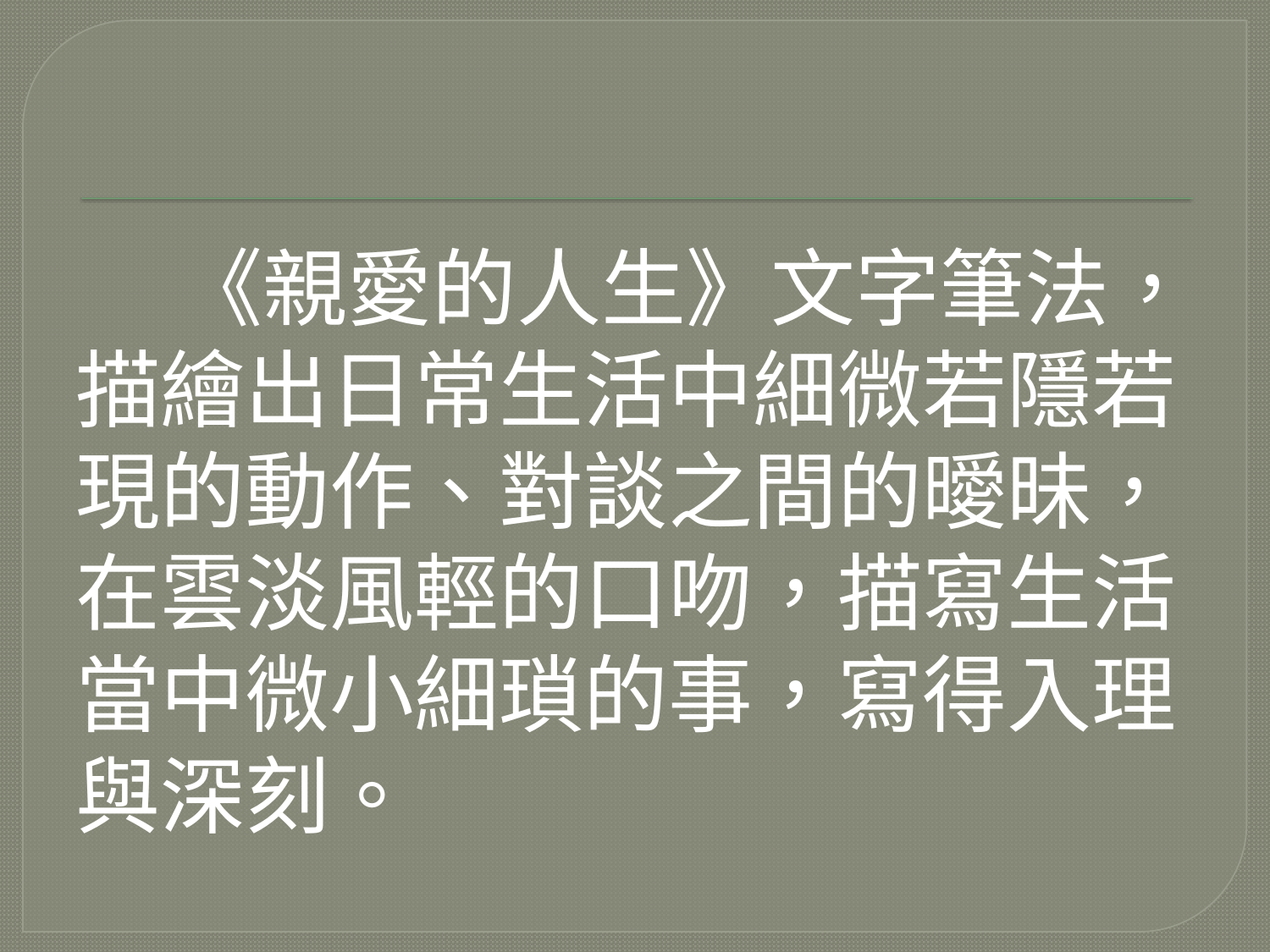

#
       《親愛的人生》文字筆法，描繪出日常生活中細微若隱若現的動作、對談之間的曖昧，在雲淡風輕的口吻，描寫生活當中微小細瑣的事，寫得入理與深刻。